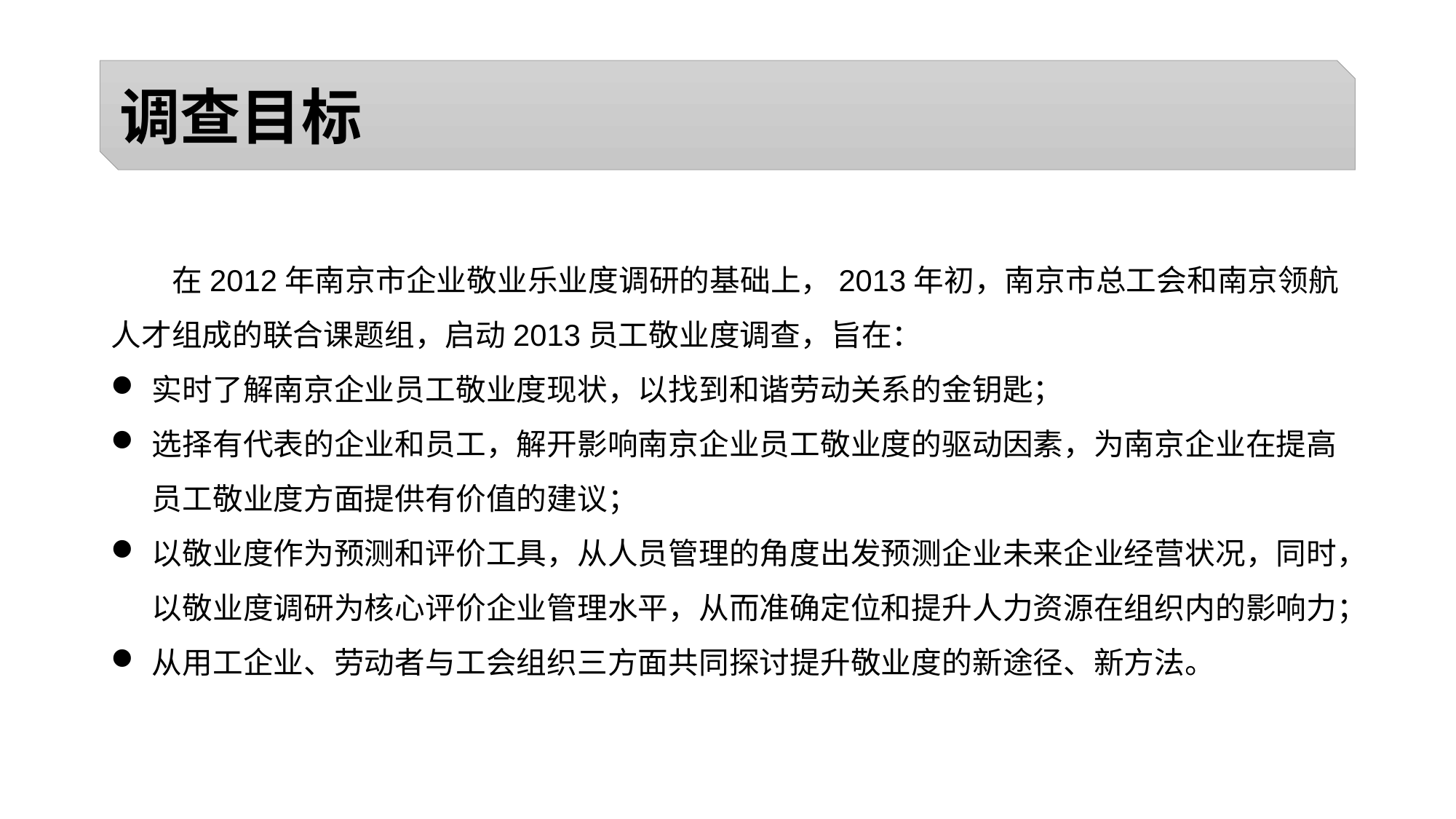

调查目标
        在2012年南京市企业敬业乐业度调研的基础上，2013年初，南京市总工会和南京领航人才组成的联合课题组，启动2013员工敬业度调查，旨在：
实时了解南京企业员工敬业度现状，以找到和谐劳动关系的金钥匙；
选择有代表的企业和员工，解开影响南京企业员工敬业度的驱动因素，为南京企业在提高员工敬业度方面提供有价值的建议；
以敬业度作为预测和评价工具，从人员管理的角度出发预测企业未来企业经营状况，同时，以敬业度调研为核心评价企业管理水平，从而准确定位和提升人力资源在组织内的影响力；
从用工企业、劳动者与工会组织三方面共同探讨提升敬业度的新途径、新方法。